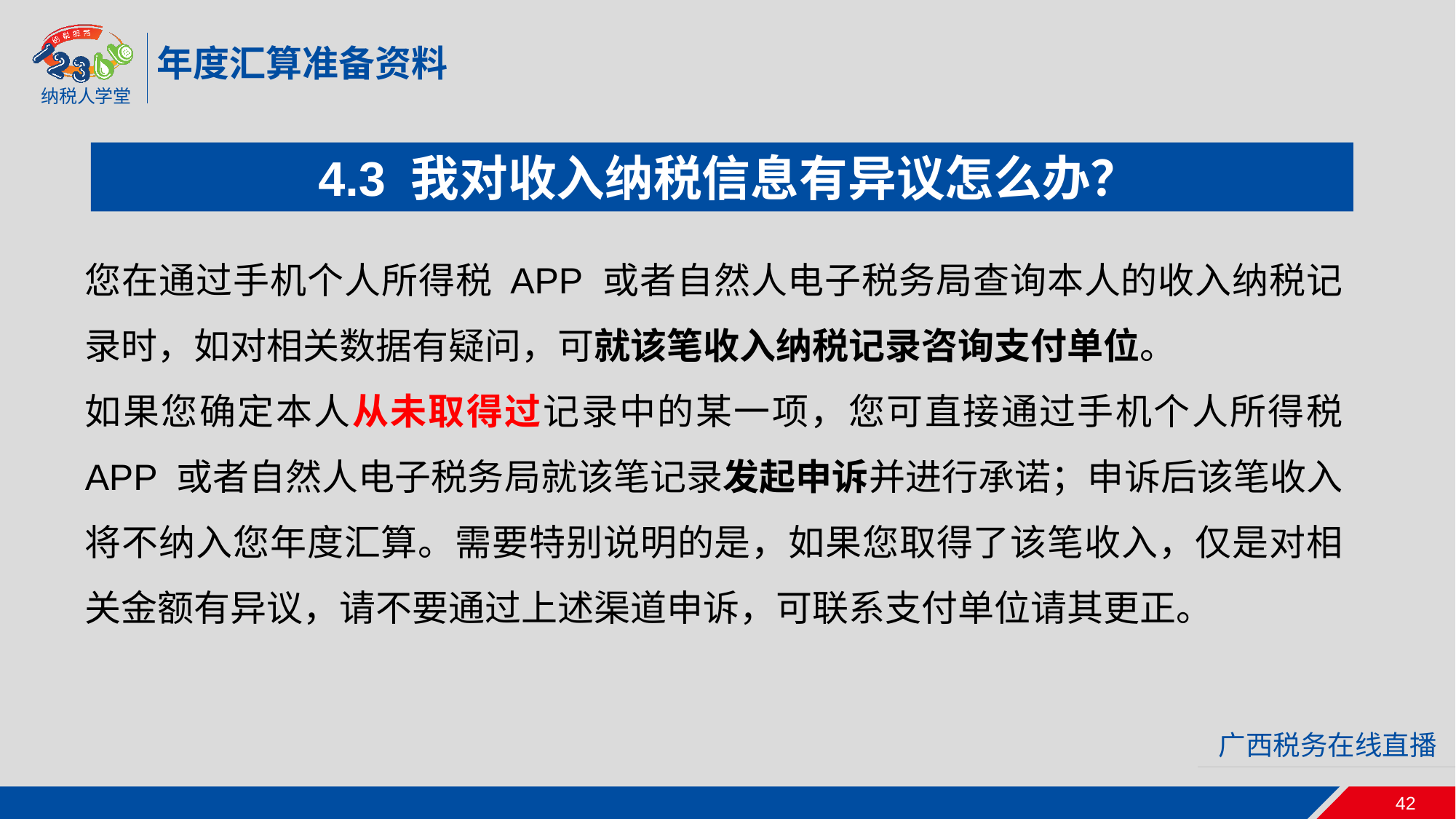

年度汇算准备资料
 4.3 我对收入纳税信息有异议怎么办？
您在通过手机个人所得税 APP 或者自然人电子税务局查询本人的收入纳税记录时，如对相关数据有疑问，可就该笔收入纳税记录咨询支付单位。
如果您确定本人从未取得过记录中的某一项，您可直接通过手机个人所得税 APP 或者自然人电子税务局就该笔记录发起申诉并进行承诺；申诉后该笔收入将不纳入您年度汇算。需要特别说明的是，如果您取得了该笔收入，仅是对相关金额有异议，请不要通过上述渠道申诉，可联系支付单位请其更正。